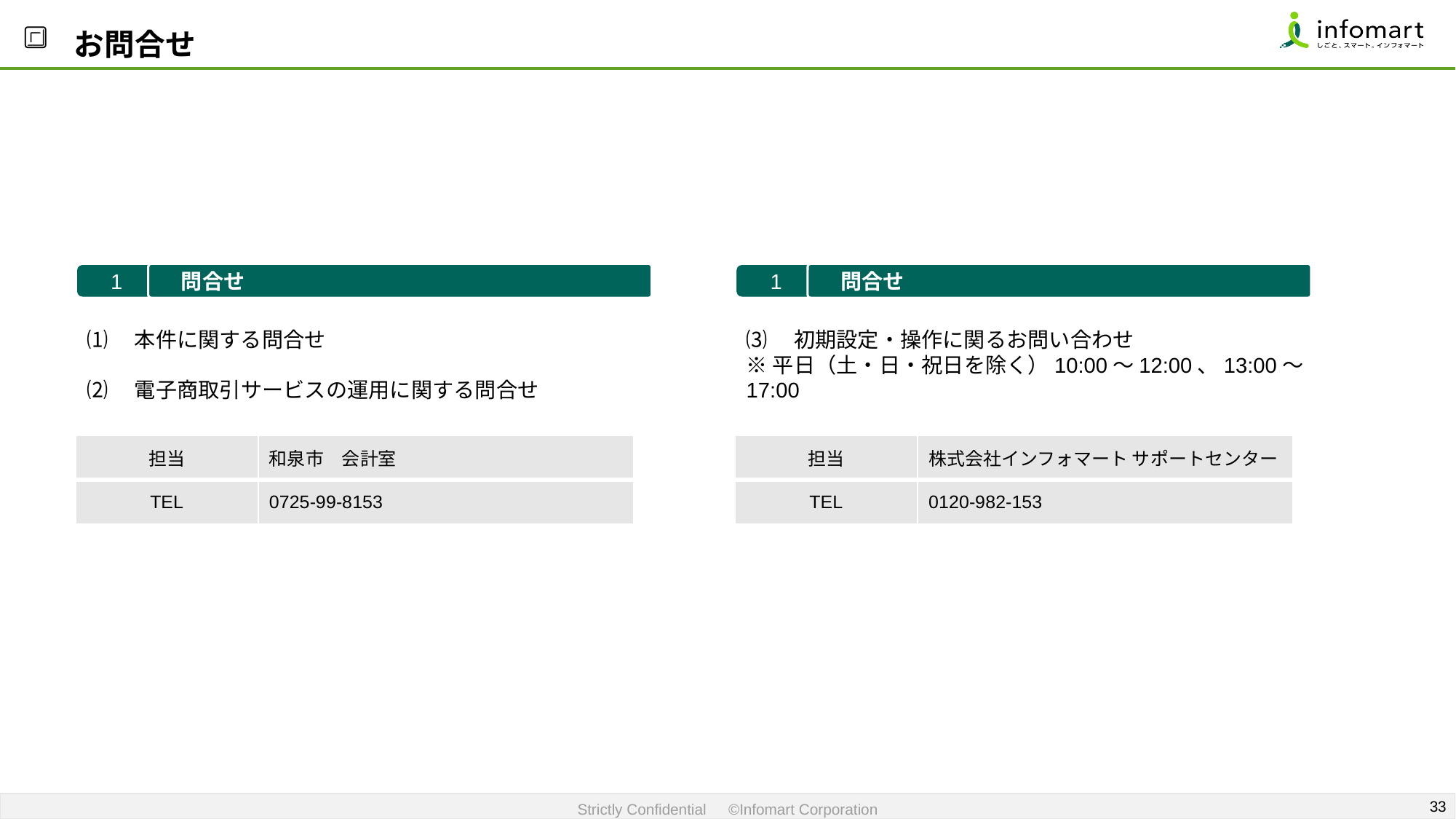

お問合せ
　問合せ
1
　問合せ
1
⑴　本件に関する問合せ

⑵　電子商取引サービスの運用に関する問合せ

⑶　初期設定・操作に関るお問い合わせ
※平日（土・日・祝日を除く）10:00～12:00、13:00～17:00
| 担当 | 和泉市　会計室 |
| --- | --- |
| TEL | 0725-99-8153 |
| 担当 | 株式会社インフォマート サポートセンター |
| --- | --- |
| TEL | 0120-982-153 |